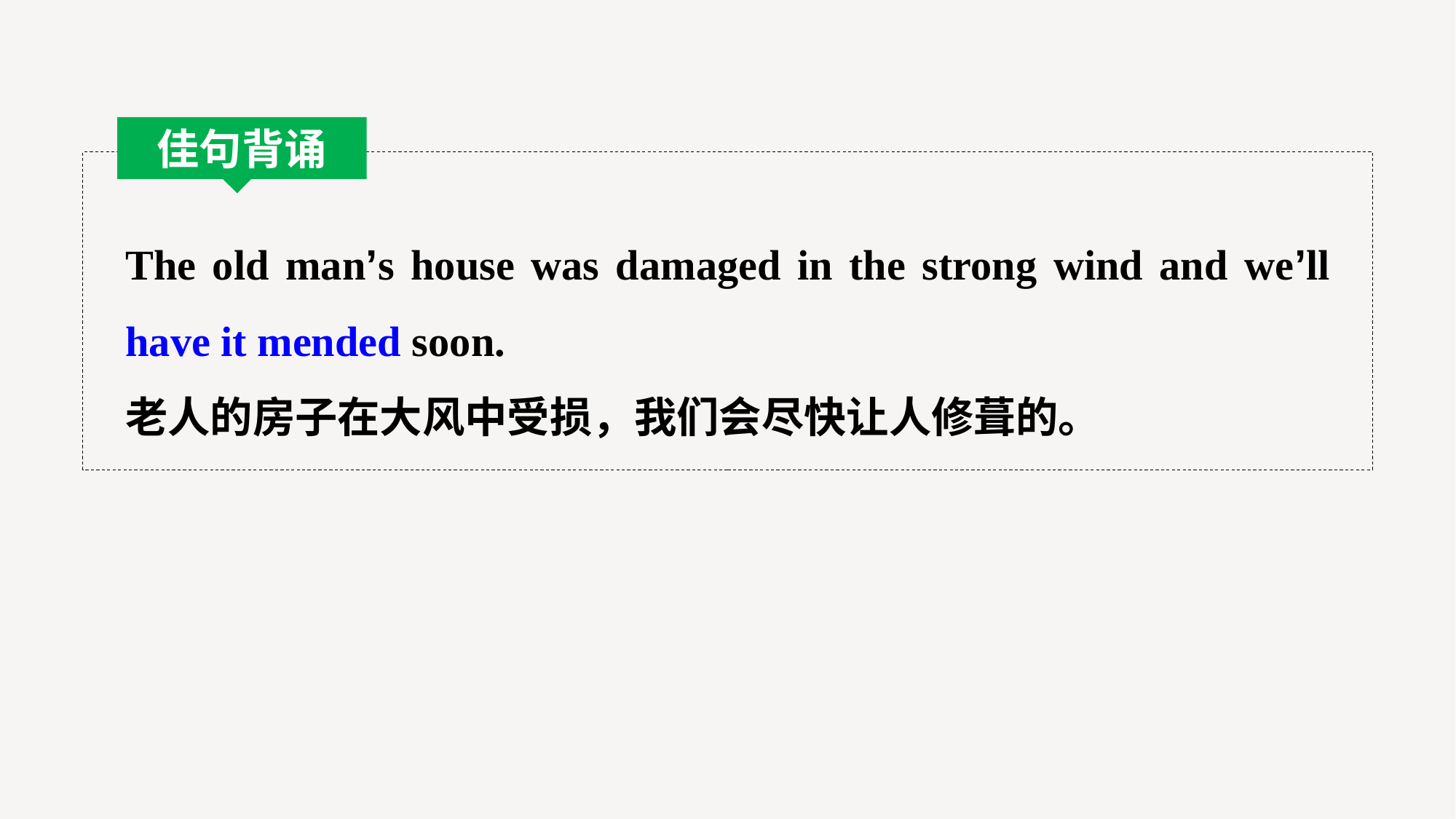

佳句背诵

The old man’s house was damaged in the strong wind and we’ll have it mended soon.
老人的房子在大风中受损，我们会尽快让人修葺的。